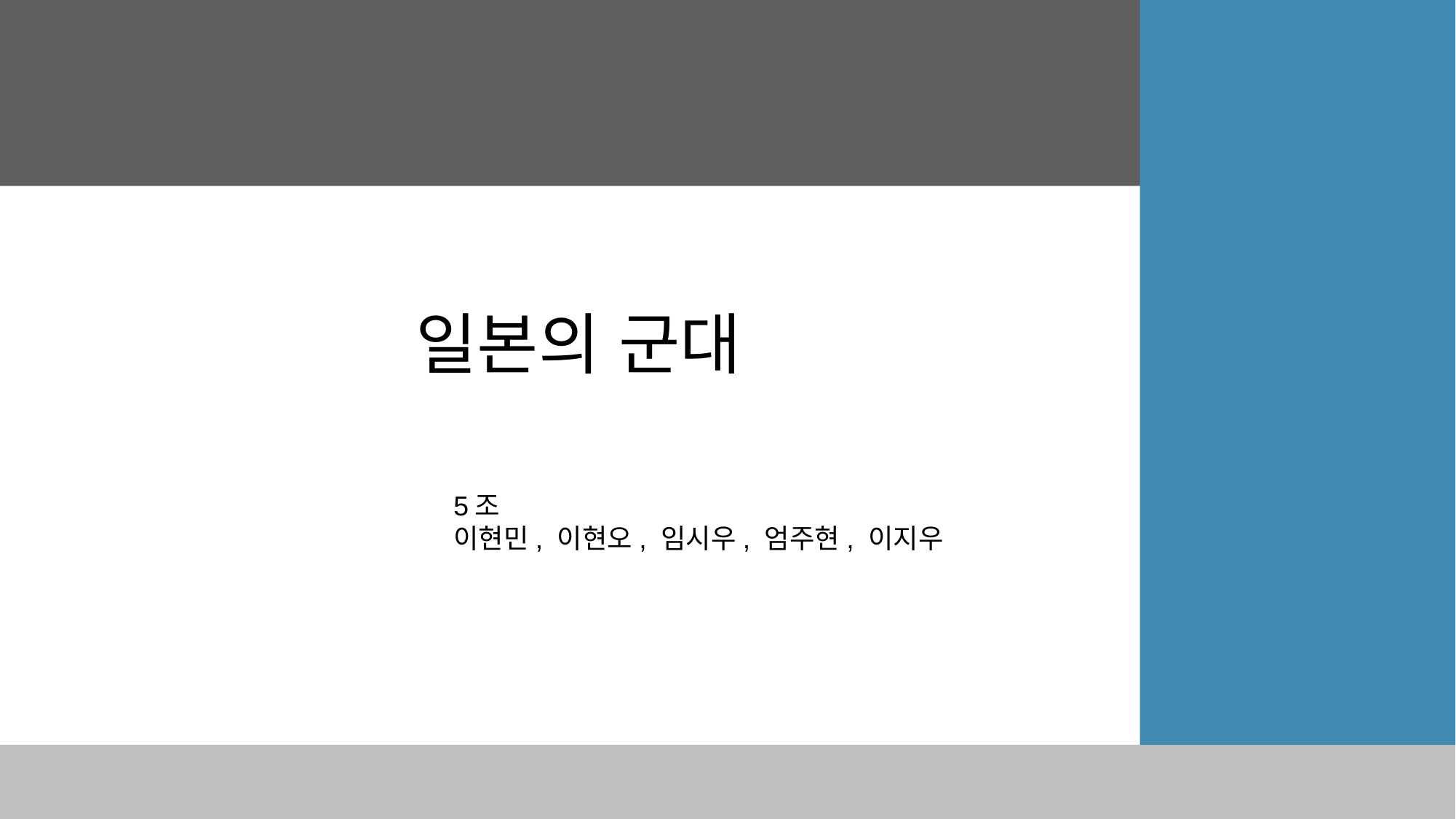

# 일본의 군대
5조
이현민, 이현오, 임시우, 엄주현, 이지우